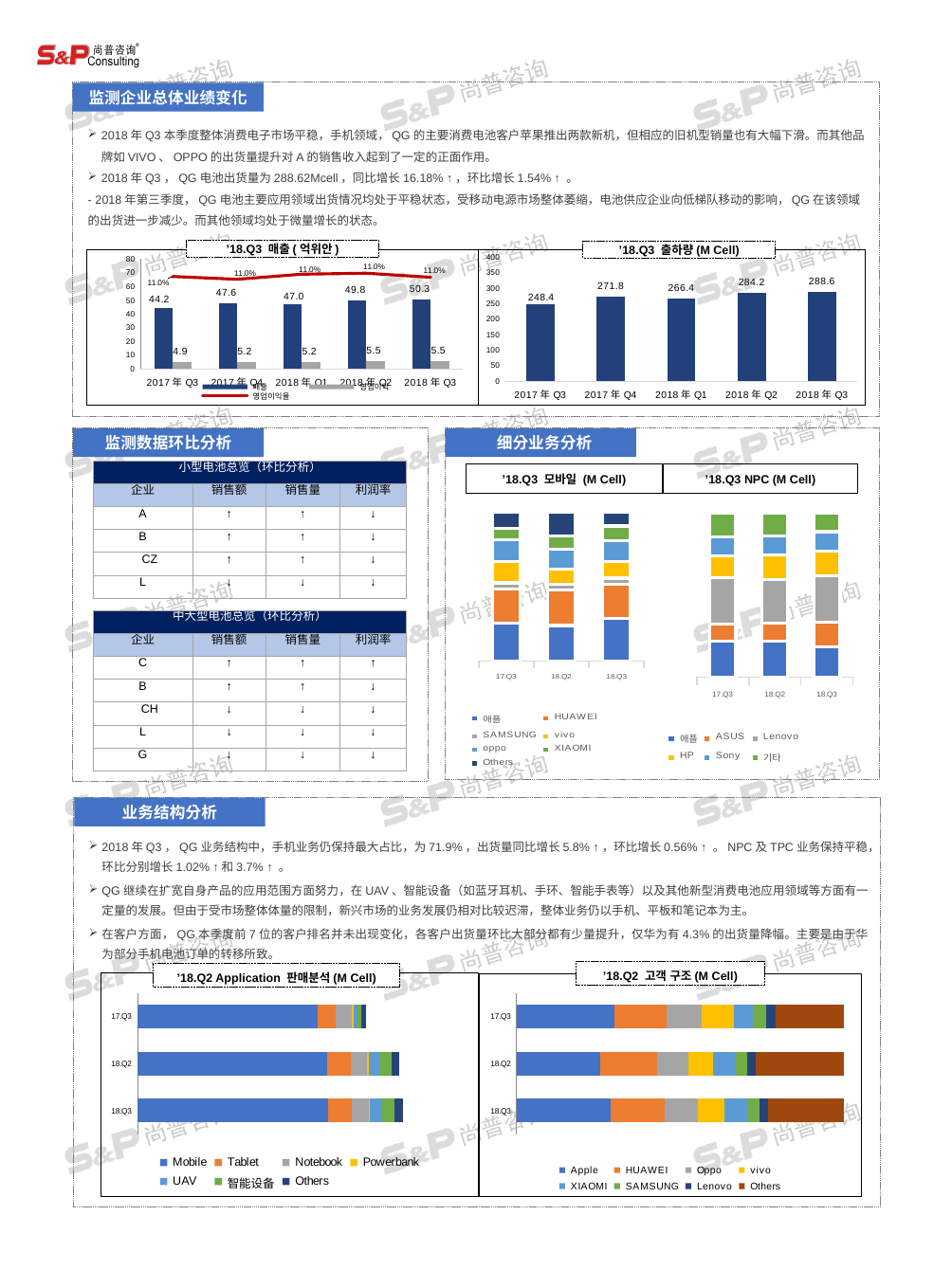

监测企业总体业绩变化
2018年Q3本季度整体消费电子市场平稳，手机领域，QG的主要消费电池客户苹果推出两款新机，但相应的旧机型销量也有大幅下滑。而其他品牌如VIVO、OPPO的出货量提升对A的销售收入起到了一定的正面作用。
2018年Q3，QG电池出货量为288.62Mcell，同比增长16.18% ↑，环比增长1.54% ↑ 。
- 2018年第三季度，QG电池主要应用领域出货情况均处于平稳状态，受移动电源市场整体萎缩，电池供应企业向低梯队移动的影响，QG在该领域的出货进一步减少。而其他领域均处于微量增长的状态。
’18.Q3 매출(억위안)
’18.Q3 출하량(M Cell)

### Chart

| Category | 매출 | 영업이익 | 영업이익율 |
|---|---|---|---|
| 2017年Q3 | 44.15 | 4.86 | 0.11007927519818801 |
| 2017年Q4 | 47.55 | 5.22 | 0.10977917981072555 |
| 2018年Q1 | 46.95 | 5.18 | 0.11033013844515441 |
| 2018年Q2 | 49.8 | 5.5 | 0.11044176706827309 |
| 2018年Q3 | 50.29 | 5.53 | 0.11 |

### Chart

| Category | 销售量 |
|---|---|
| 2017年Q3 | 248.42 |
| 2017年Q4 | 271.8316 |
| 2018年Q1 | 266.37 |
| 2018年Q2 | 284.2 |
| 2018年Q3 | 288.6 |

监测数据环比分析
 细分业务分析
| 小型电池总览（环比分析） |  |  |  |
| --- | --- | --- | --- |
| 企业 | 销售额 | 销售量 | 利润率 |
| A | ↑ | ↑ | ↓ |
| B | ↑ | ↑ | ↓ |
| CZ | ↑ | ↑ | ↓ |
| L | ↓ | ↓ | ↓ |
’18.Q3 모바일 (M Cell)
’18.Q3 NPC (M Cell)

### Chart

| Category | 애플 | ASUS | Lenovo | HP | Sony | 기타 |
|---|---|---|---|---|---|---|
| 17.Q3 | 3.75 | 1.8 | 4.9 | 2.3 | 1.95 | 2.5 |
| 18.Q2 | 3.93 | 2.0 | 4.68 | 2.72 | 2.05 | 2.5 |
| 18.Q3 | 3.3 | 2.75 | 5.05 | 2.75 | 2.1 | 2.0 |

### Chart

| Category | 애플 | HUAWEI | SAMSUNG | vivo | oppo | XIAOMI | Others |
|---|---|---|---|---|---|---|---|
| 17.Q3 | 50.25 | 45.23 | 7.55 | 28.57 | 28.58 | 15.22 | 20.73 |
| 18.Q2 | 49.5 | 49.35 | 7.85 | 21.35 | 27.99 | 19.35 | 32.37 |
| 18.Q3 | 59.95 | 47.34 | 8.4 | 23.37 | 29.55 | 20.05 | 18.85 |
| 中大型电池总览（环比分析） |  |  |  |
| --- | --- | --- | --- |
| 企业 | 销售额 | 销售量 | 利润率 |
| C | ↑ | ↑ | ↑ |
| B | ↑ | ↑ | ↓ |
| CH | ↓ | ↓ | ↓ |
| L | ↓ | ↓ | ↓ |
| G | ↓ | ↓ | ↓ |

业务结构分析
2018年Q3，QG业务结构中，手机业务仍保持最大占比，为71.9%，出货量同比增长5.8% ↑，环比增长0.56% ↑ 。NPC及TPC业务保持平稳，环比分别增长1.02% ↑和3.7% ↑ 。
QG继续在扩宽自身产品的应用范围方面努力，在UAV、智能设备（如蓝牙耳机、手环、智能手表等）以及其他新型消费电池应用领域等方面有一定量的发展。但由于受市场整体体量的限制，新兴市场的业务发展仍相对比较迟滞，整体业务仍以手机、平板和笔记本为主。
在客户方面，QG本季度前7位的客户排名并未出现变化，各客户出货量环比大部分都有少量提升，仅华为有4.3%的出货量降幅。主要是由于华为部分手机电池订单的转移所致。
’18.Q2 고객 구조(M Cell)
’18.Q2 Application 판매분석(M Cell)

### Chart

| Category | Mobile | Tablet | Notebook | Powerbank | UAV | 智能设备 | Others |
|---|---|---|---|---|---|---|---|
| 18.Q3 | 207.51 | 25.58 | 17.95 | 1.75 | 12.17 | 13.66 | 10.0 |
| 18.Q2 | 206.36 | 25.0 | 17.9 | 1.8 | 11.9 | 13.4 | 8.0 |
| 17.Q3 | 196.13 | 19.42 | 17.2 | 1.8 | 4.82 | 3.55 | 5.5 |

### Chart

| Category | Apple | HUAWEI | Oppo | vivo | XIAOMI | SAMSUNG | Lenovo | Others |
|---|---|---|---|---|---|---|---|---|
| 18.Q3 | 83.01 | 47.34 | 29.55 | 23.37 | 20.3 | 10.8 | 7.55 | 66.69999999999993 |
| 18.Q2 | 72.36 | 49.35 | 27.99 | 21.35 | 19.63 | 10.08 | 7.3 | 76.14 |
| 17.Q3 | 69.5 | 37.3 | 25.2 | 23.2 | 13.4 | 9.6 | 6.8 | 48.29 |